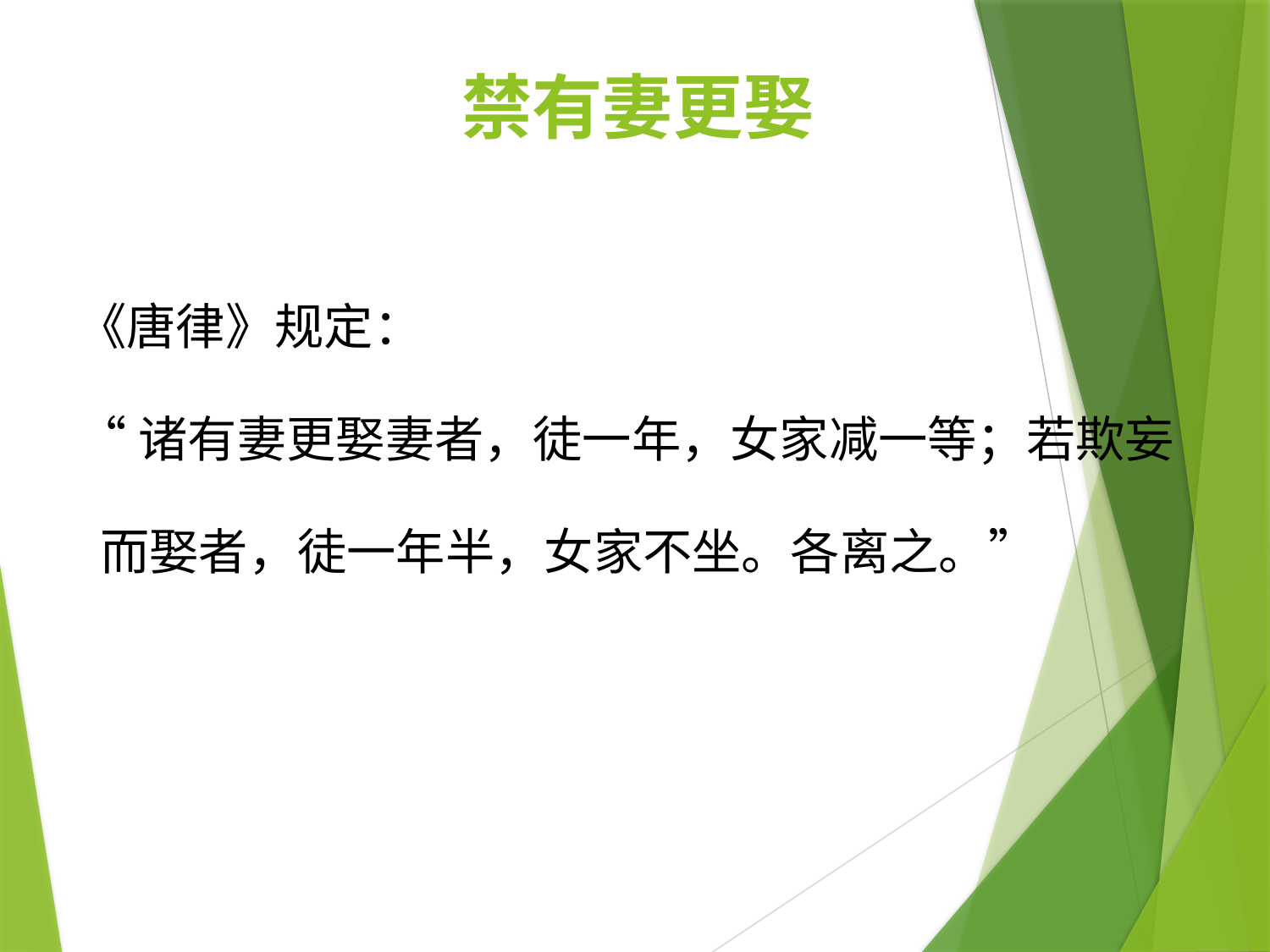

# 禁有妻更娶
《唐律》规定：
“诸有妻更娶妻者，徒一年，女家减一等；若欺妄
 而娶者，徒一年半，女家不坐。各离之。”